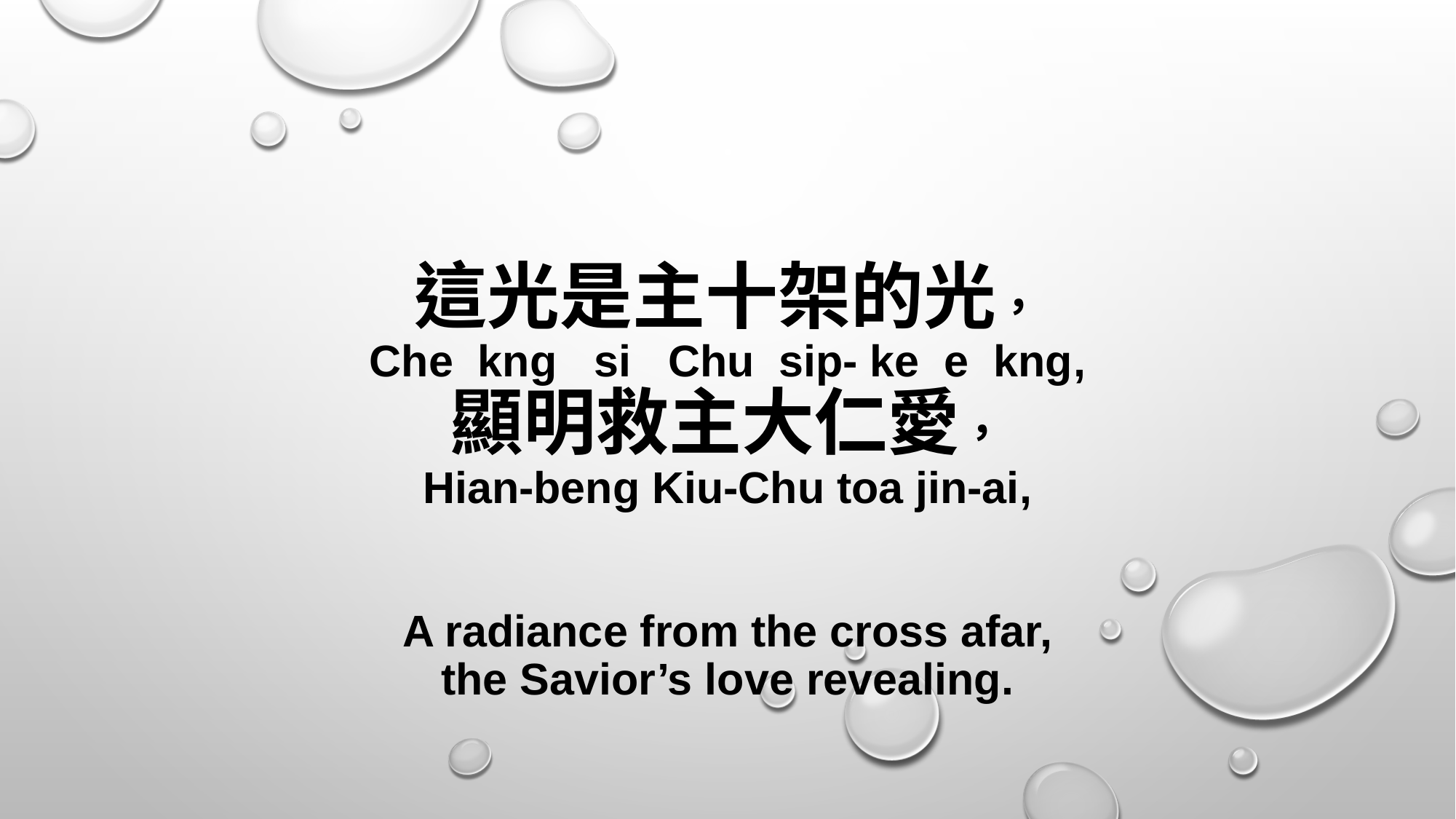

# 這光是主十架的光， Che  kng   si   Chu  sip- ke  e  kng, 顯明救主大仁愛， Hian-beng Kiu-Chu toa jin-ai, A radiance from the cross afar, the Savior’s love revealing.